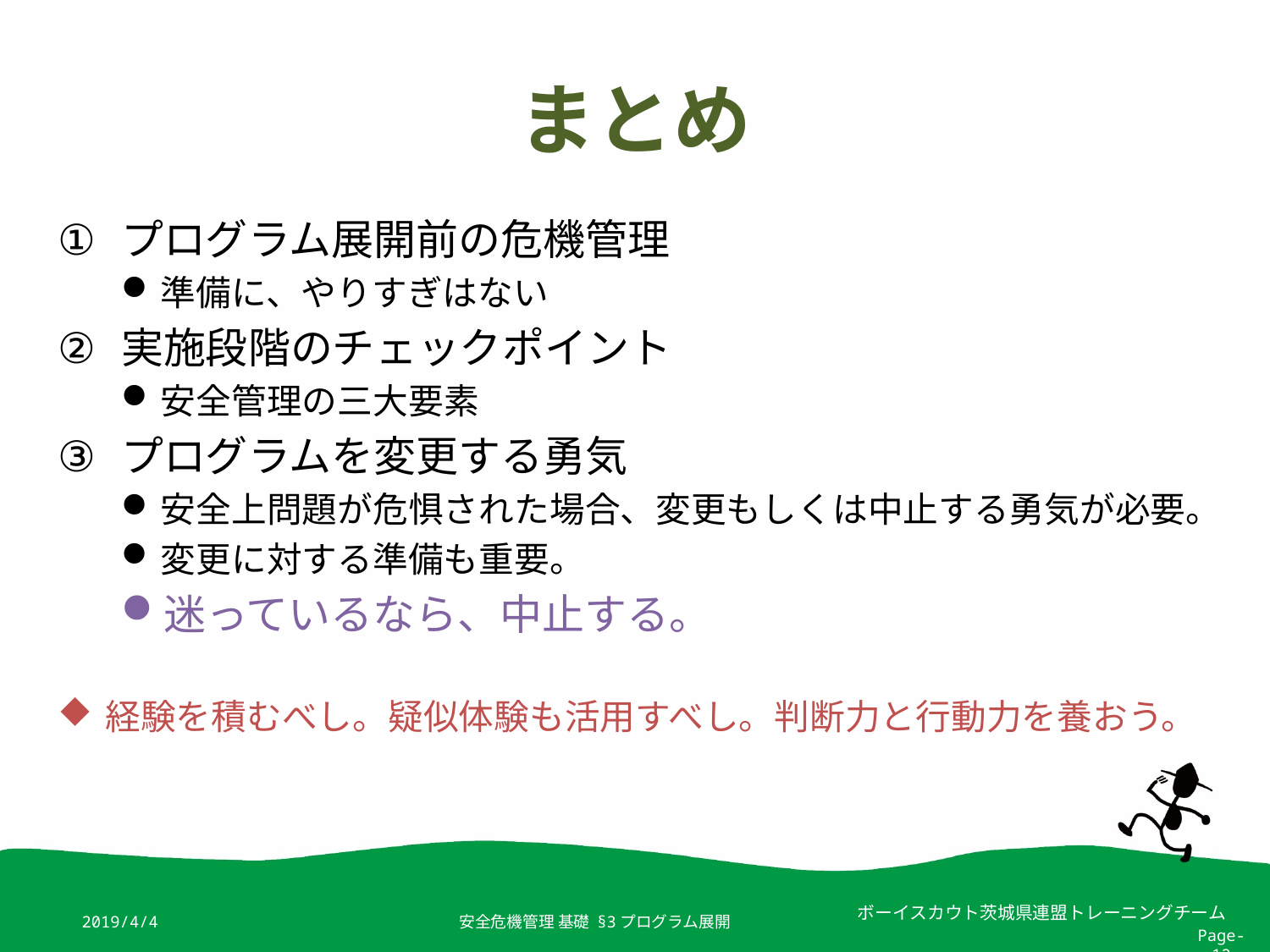

# まとめ
プログラム展開前の危機管理
準備に、やりすぎはない
実施段階のチェックポイント
安全管理の三大要素
プログラムを変更する勇気
安全上問題が危惧された場合、変更もしくは中止する勇気が必要。
変更に対する準備も重要。
迷っているなら、中止する。

経験を積むべし。疑似体験も活用すべし。判断力と行動力を養おう。

2019/4/4
安全危機管理 基礎 §3プログラム展開
Page-12